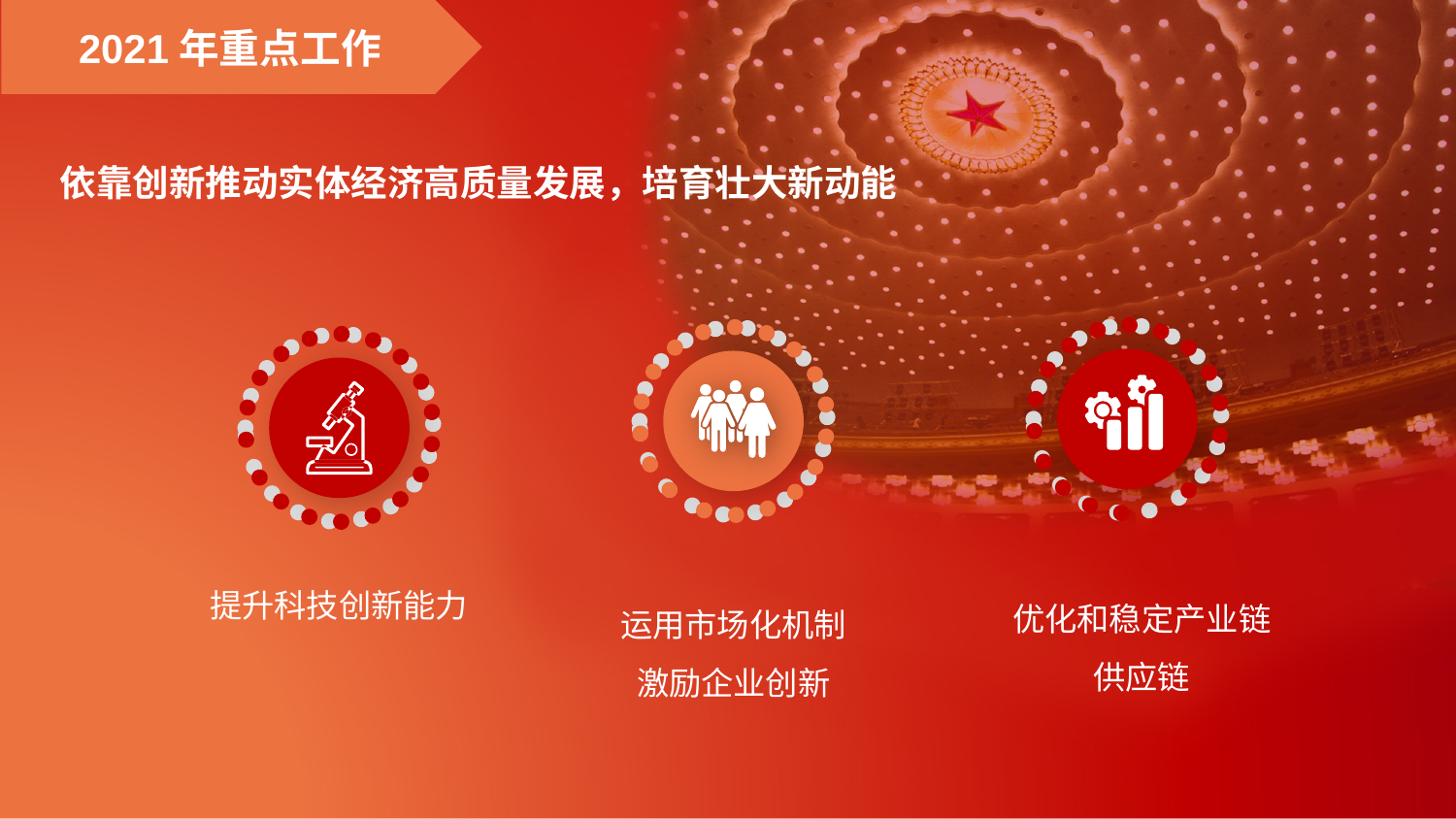

2021年重点工作
依靠创新推动实体经济高质量发展，培育壮大新动能

优化和稳定产业链供应链

运用市场化机制激励企业创新

提升科技创新能力